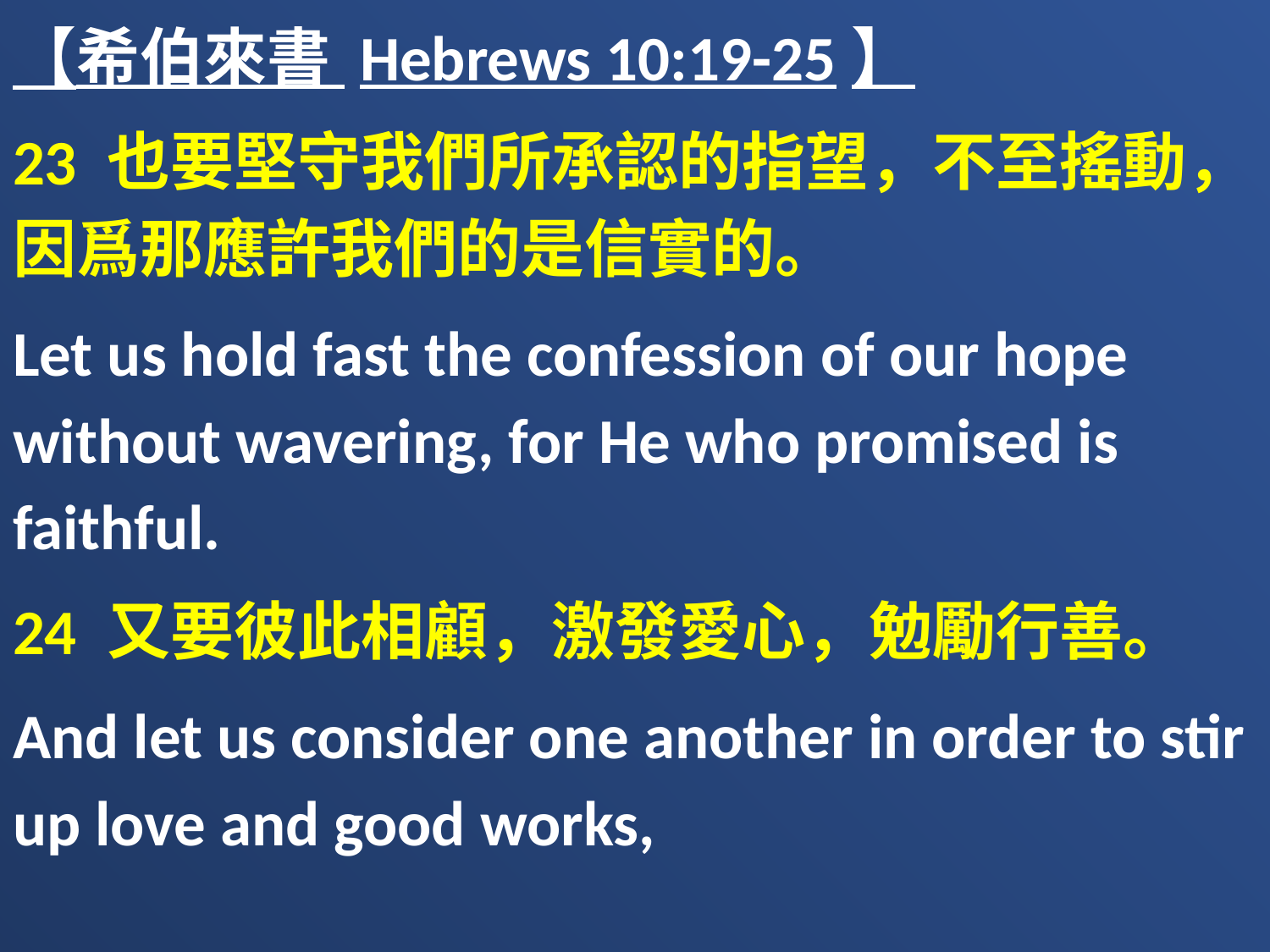

【希伯來書 Hebrews 10:19-25】
23 也要堅守我們所承認的指望，不至搖動，因爲那應許我們的是信實的。
Let us hold fast the confession of our hope without wavering, for He who promised is faithful.
24 又要彼此相顧，激發愛心，勉勵行善。
And let us consider one another in order to stir up love and good works,